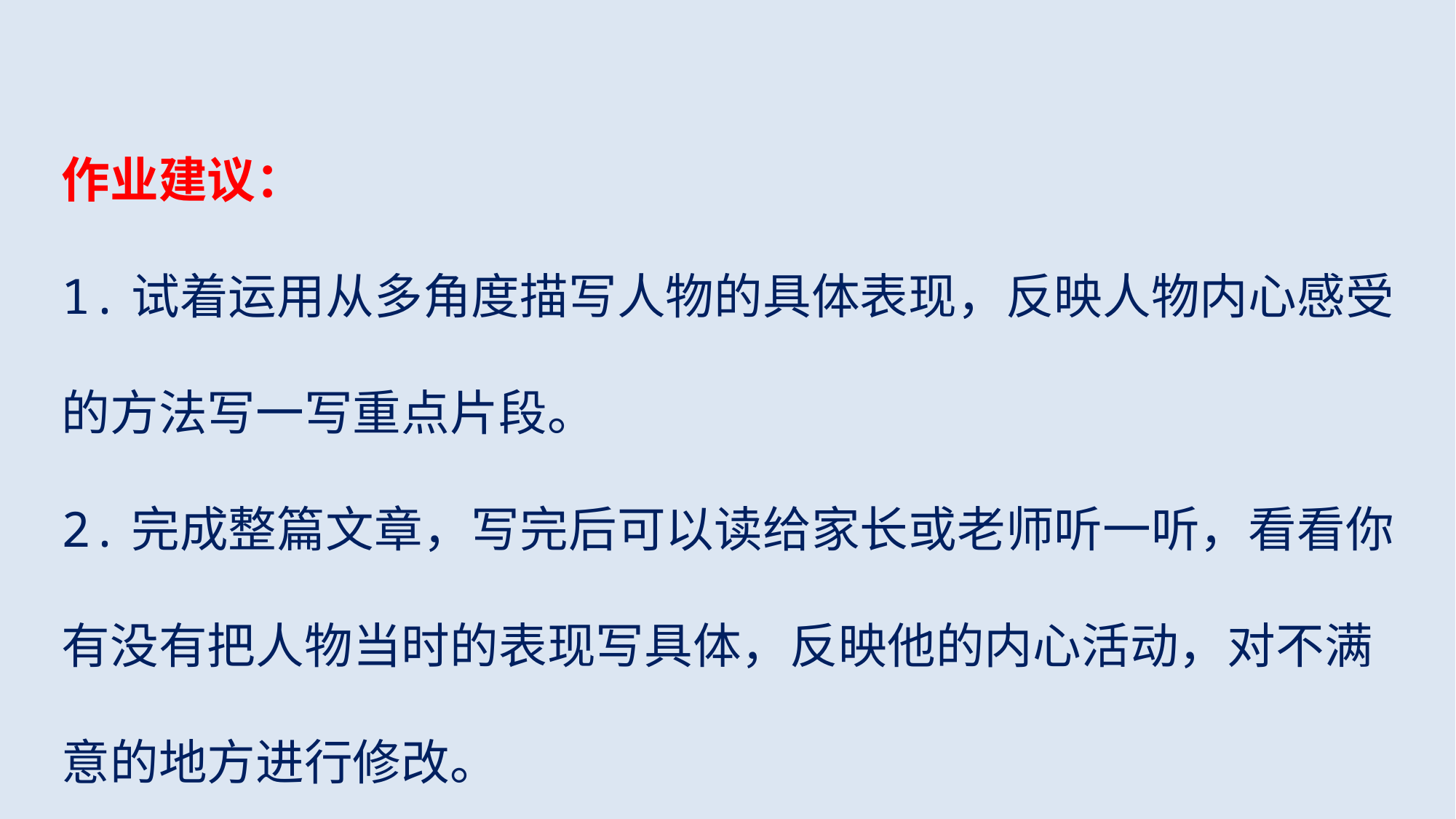

作业建议：
1.试着运用从多角度描写人物的具体表现，反映人物内心感受的方法写一写重点片段。
2.完成整篇文章，写完后可以读给家长或老师听一听，看看你有没有把人物当时的表现写具体，反映他的内心活动，对不满意的地方进行修改。